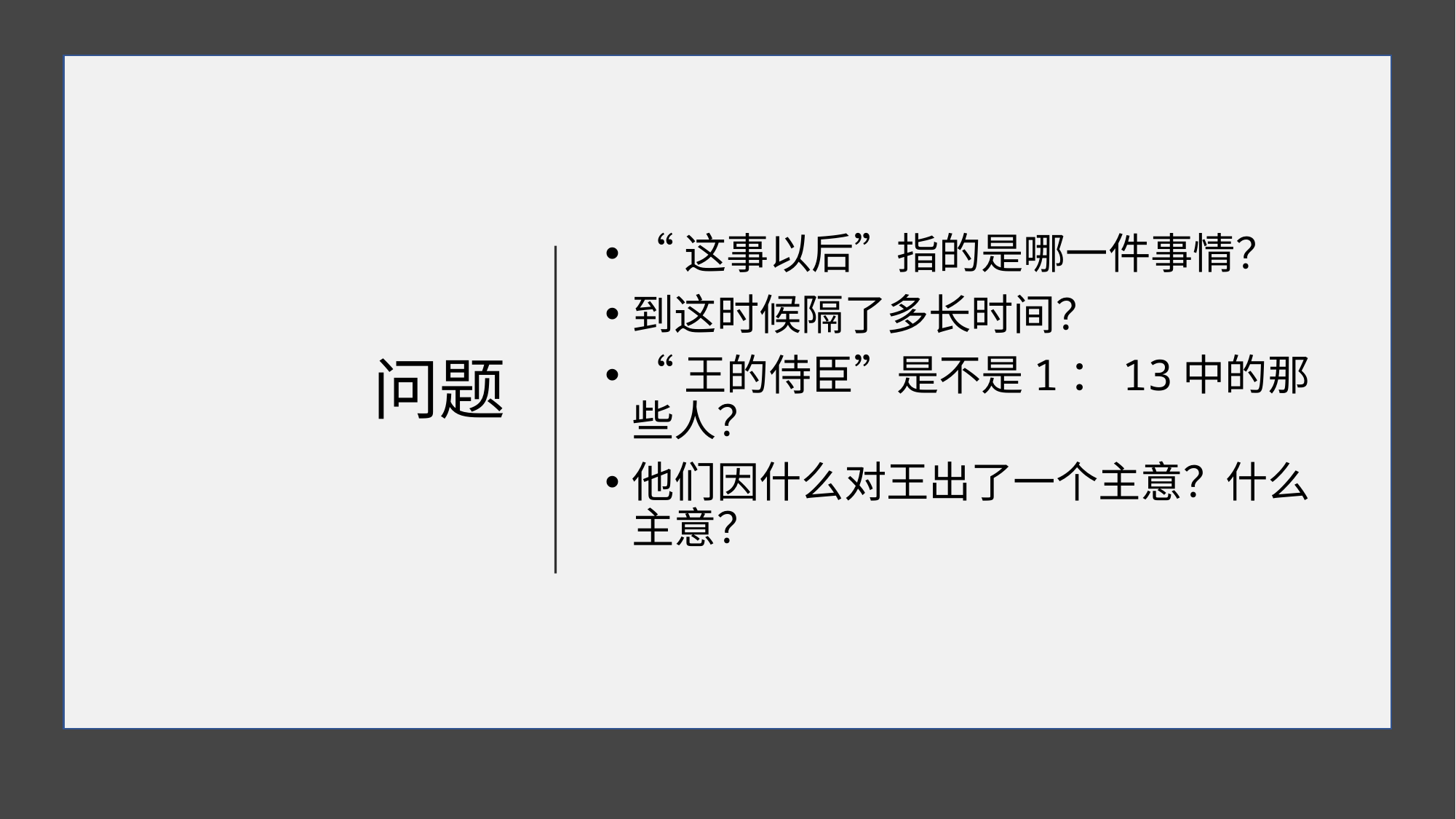

# 问题
“这事以后”指的是哪一件事情？
到这时候隔了多长时间？
“王的侍臣”是不是1：13中的那些人？
他们因什么对王出了一个主意？什么主意？